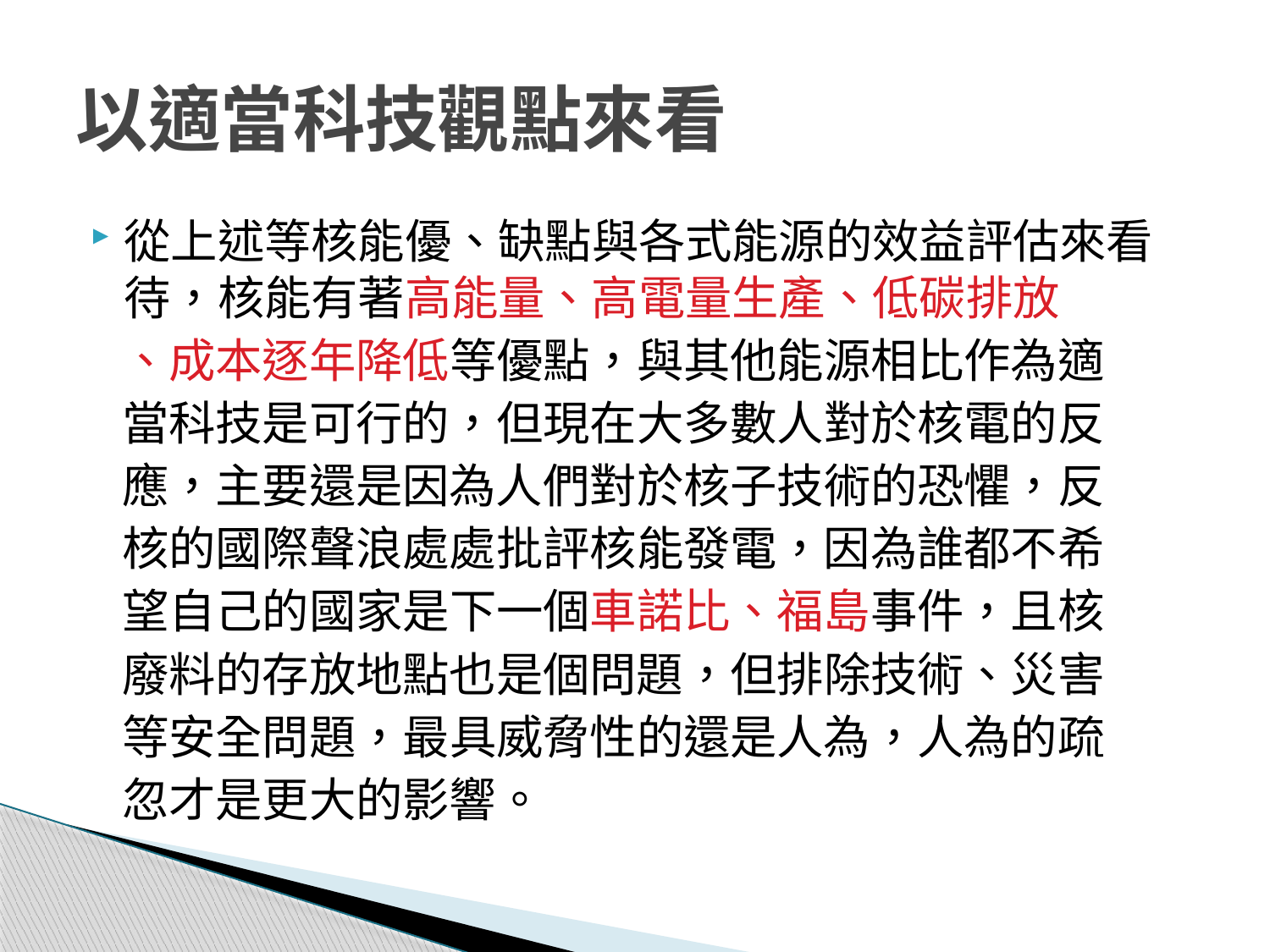

# 以適當科技觀點來看
從上述等核能優、缺點與各式能源的效益評估來看待，核能有著高能量、高電量生產、低碳排放
  、成本逐年降低等優點，與其他能源相比作為適
  當科技是可行的，但現在大多數人對於核電的反
  應，主要還是因為人們對於核子技術的恐懼，反
  核的國際聲浪處處批評核能發電，因為誰都不希
  望自己的國家是下一個車諾比、福島事件，且核
  廢料的存放地點也是個問題，但排除技術、災害
  等安全問題，最具威脅性的還是人為，人為的疏
  忽才是更大的影響。